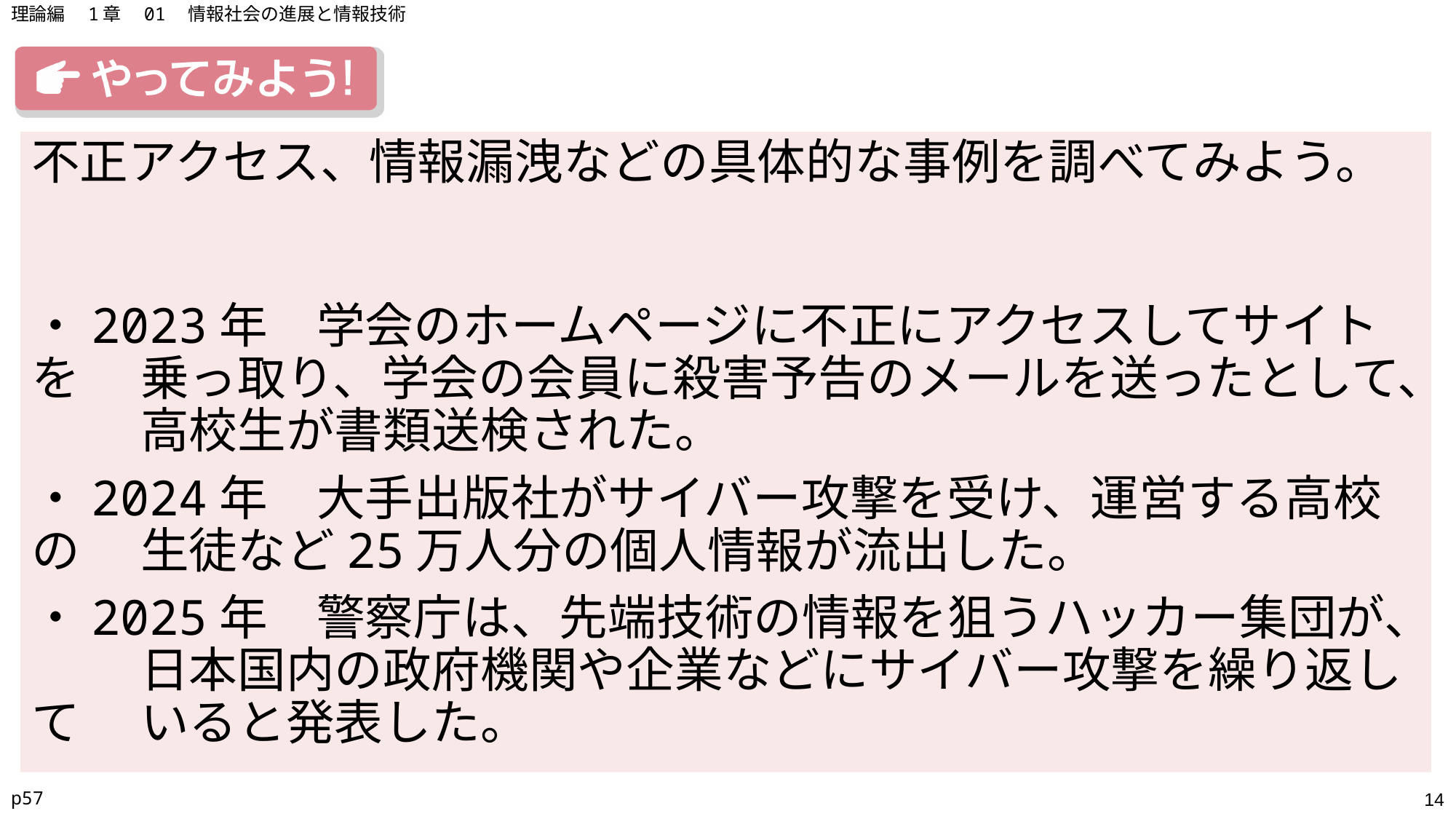

理論編　1章　01　情報社会の進展と情報技術
不正アクセス、情報漏洩などの具体的な事例を調べてみよう。

・2023年　学会のホームページに不正にアクセスしてサイトを	乗っ取り、学会の会員に殺害予告のメールを送ったとして、	高校生が書類送検された。
・2024年　大手出版社がサイバー攻撃を受け、運営する高校の	生徒など25万人分の個人情報が流出した。
・2025年　警察庁は、先端技術の情報を狙うハッカー集団が、 	日本国内の政府機関や企業などにサイバー攻撃を繰り返して	いると発表した。

p57
14